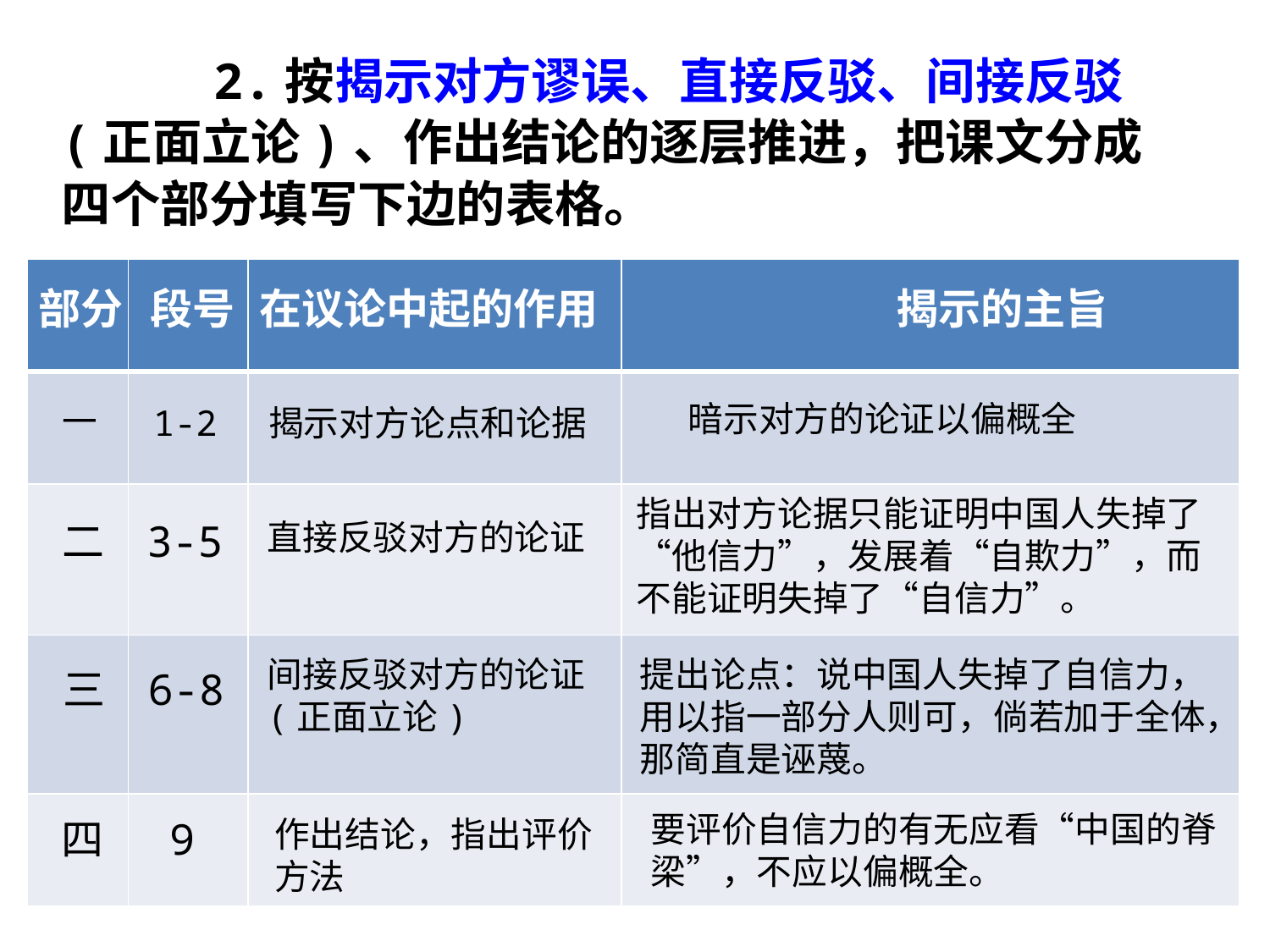

2.按揭示对方谬误、直接反驳、间接反驳(正面立论)、作出结论的逐层推进，把课文分成四个部分填写下边的表格。
|  |  |  |  |
| --- | --- | --- | --- |
|  |  |  |  |
|  |  |  |  |
|  |  |  |  |
|  |  |  |  |
部分
段号
在议论中起的作用
揭示的主旨
暗示对方的论证以偏概全
一
1-2
揭示对方论点和论据
指出对方论据只能证明中国人失掉了“他信力”，发展着“自欺力”，而不能证明失掉了“自信力”。
二
3-5
直接反驳对方的论证
间接反驳对方的论证
(正面立论)
提出论点：说中国人失掉了自信力，用以指一部分人则可，倘若加于全体，那简直是诬蔑。
三
6-8
要评价自信力的有无应看“中国的脊梁”，不应以偏概全。
四
9
作出结论，指出评价方法